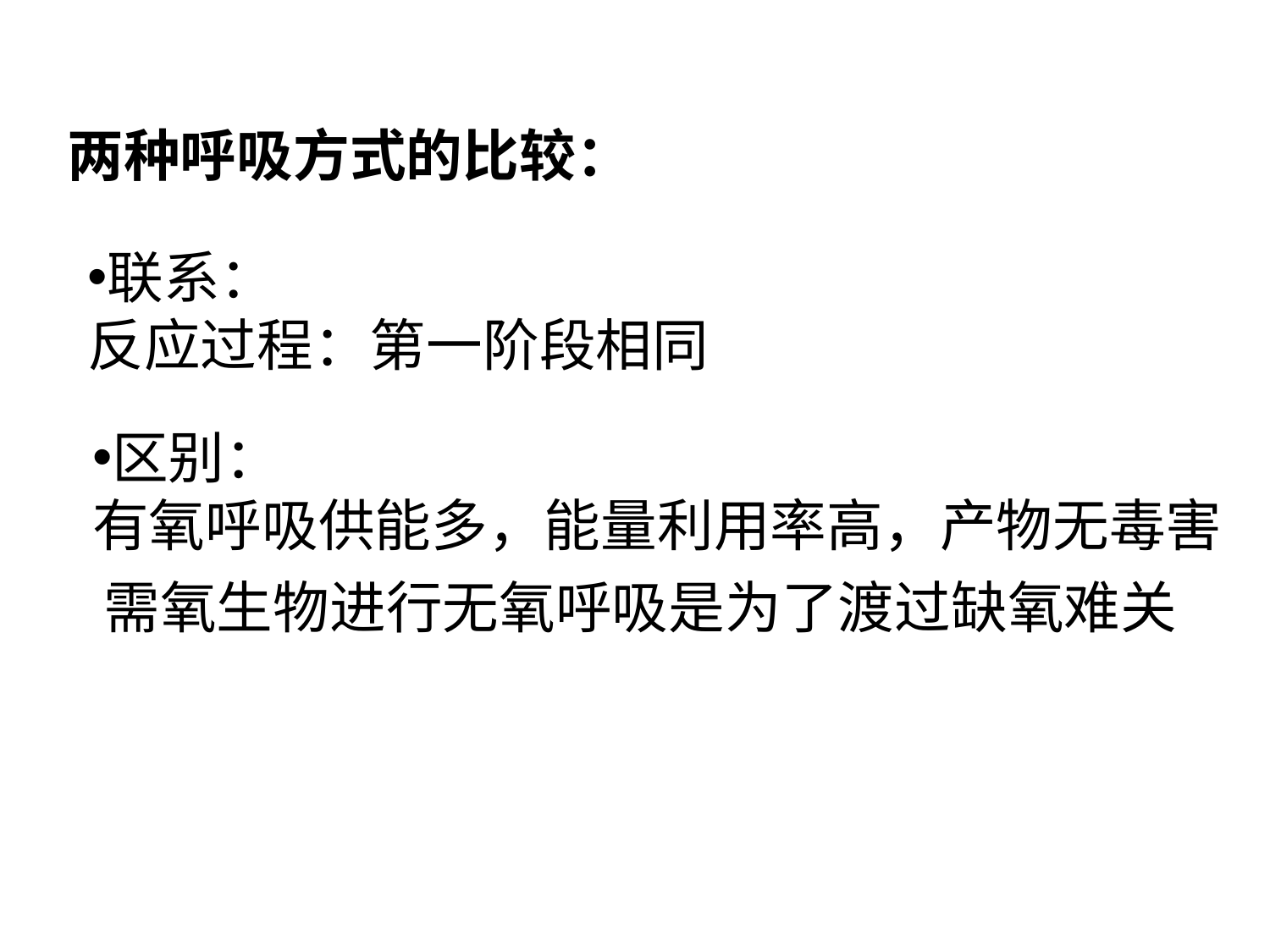

两种呼吸方式的比较：
联系：
反应过程：第一阶段相同

区别：
有氧呼吸供能多，能量利用率高，产物无毒害

需氧生物进行无氧呼吸是为了渡过缺氧难关